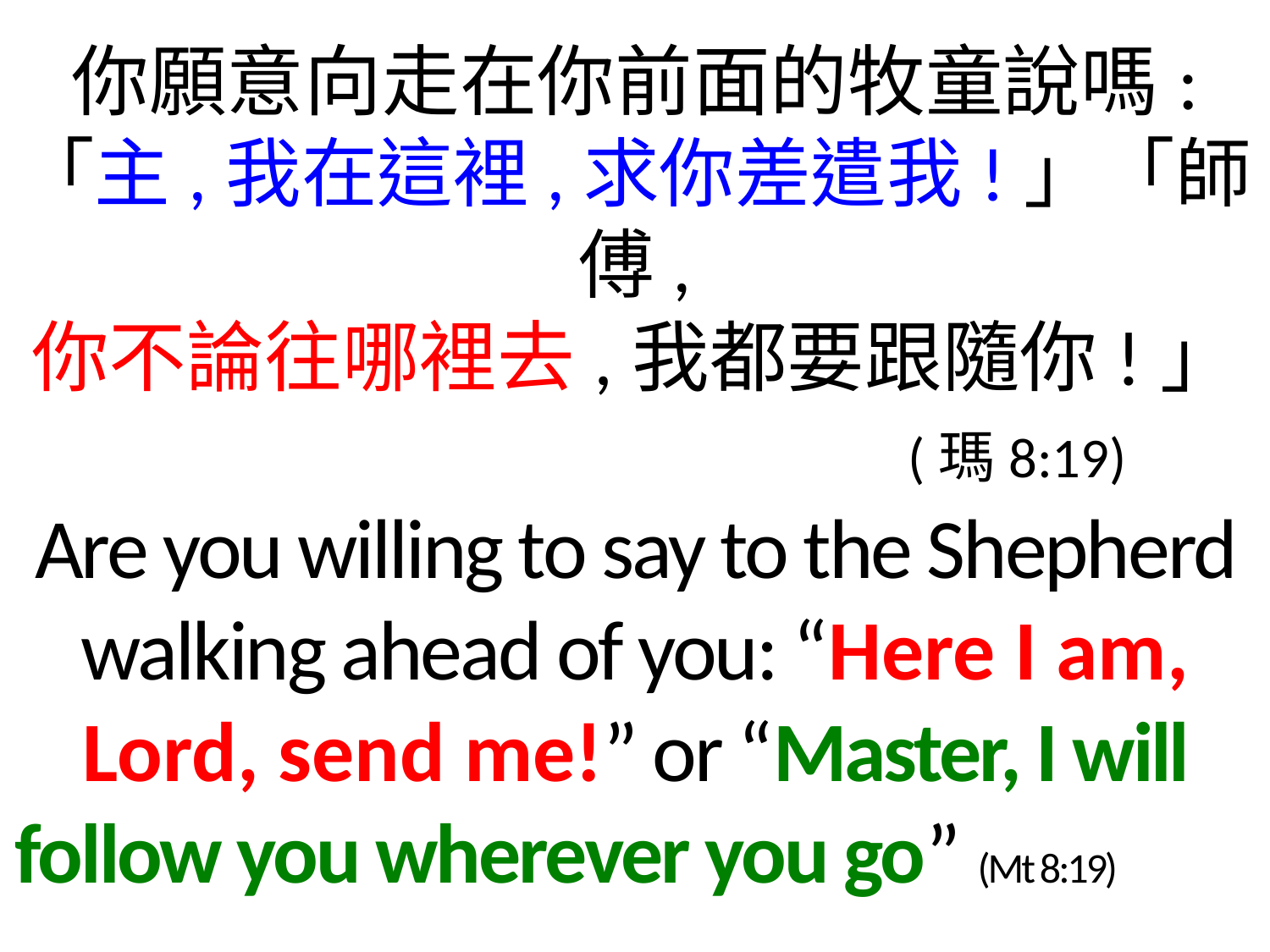

你願意向走在你前面的牧童說嗎:
「主,我在這裡,求你差遣我!」「師傅,
你不論往哪裡去,我都要跟隨你!」
                                           (瑪8:19)
Are you willing to say to the Shepherd walking ahead of you: “Here I am, Lord, send me!” or “Master, I will follow you wherever you go” (Mt 8:19)
                                     請點讚 like,留言 comment,分享 share